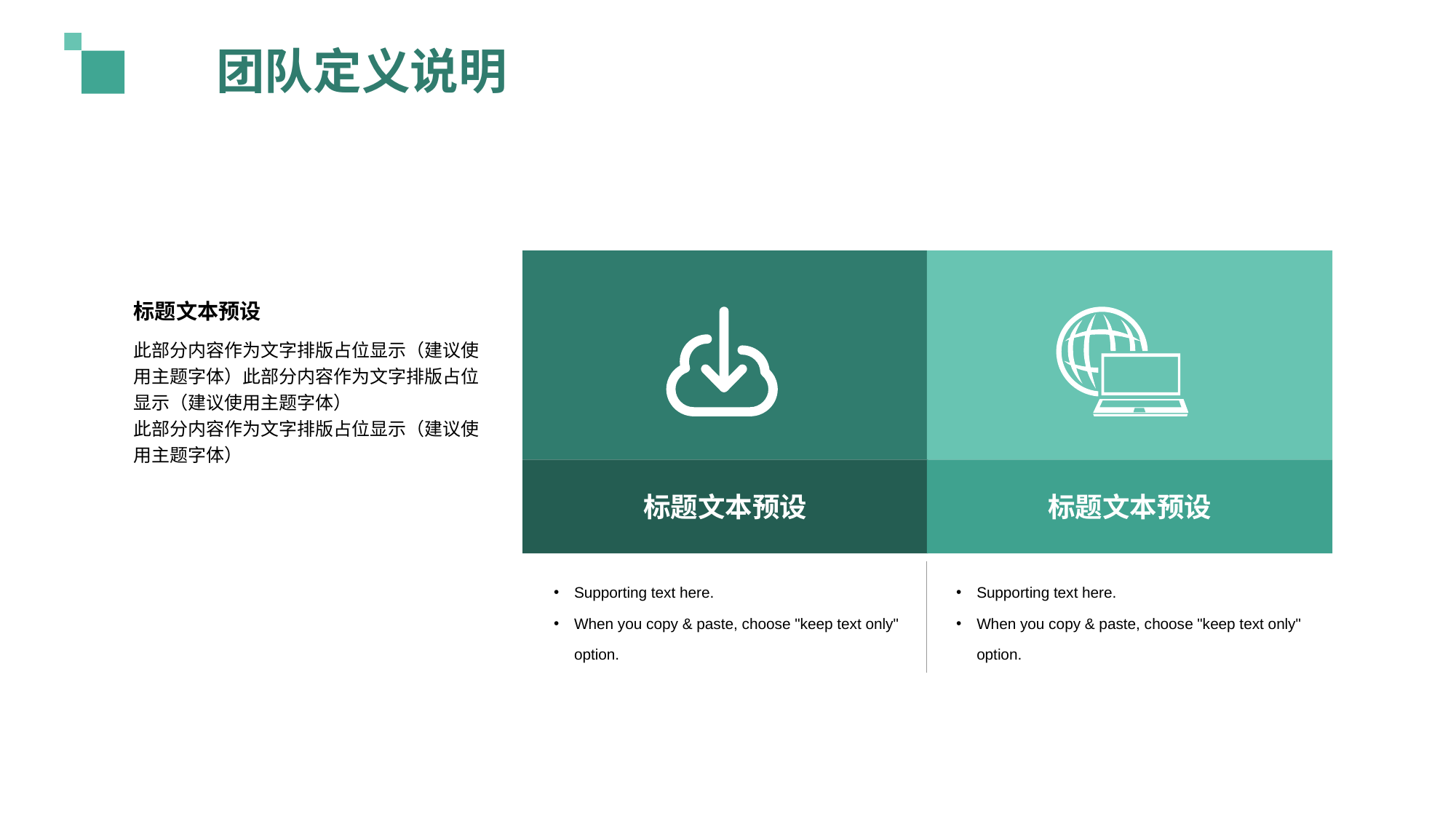

团队定义说明

标题文本预设
此部分内容作为文字排版占位显示（建议使用主题字体）此部分内容作为文字排版占位显示（建议使用主题字体）
此部分内容作为文字排版占位显示（建议使用主题字体）

标题文本预设
标题文本预设
Supporting text here.
When you copy & paste, choose "keep text only" option.
Supporting text here.
When you copy & paste, choose "keep text only" option.